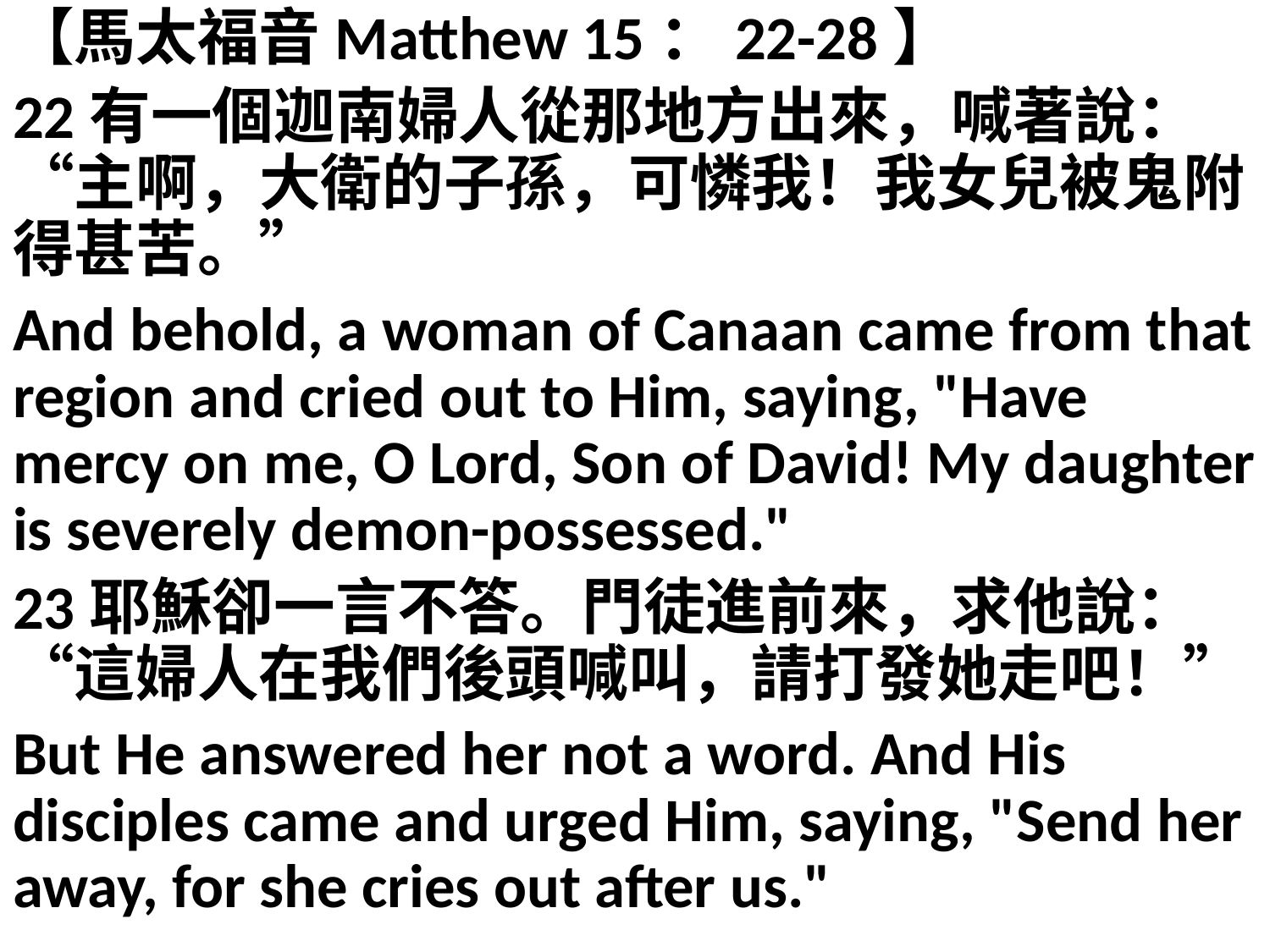

【馬太福音Matthew 15：22-28】
22有一個迦南婦人從那地方出來，喊著說：“主啊，大衛的子孫，可憐我！我女兒被鬼附得甚苦。”
And behold, a woman of Canaan came from that region and cried out to Him, saying, "Have mercy on me, O Lord, Son of David! My daughter is severely demon-possessed."
23耶穌卻一言不答。門徒進前來，求他說：“這婦人在我們後頭喊叫，請打發她走吧！”
But He answered her not a word. And His disciples came and urged Him, saying, "Send her away, for she cries out after us."